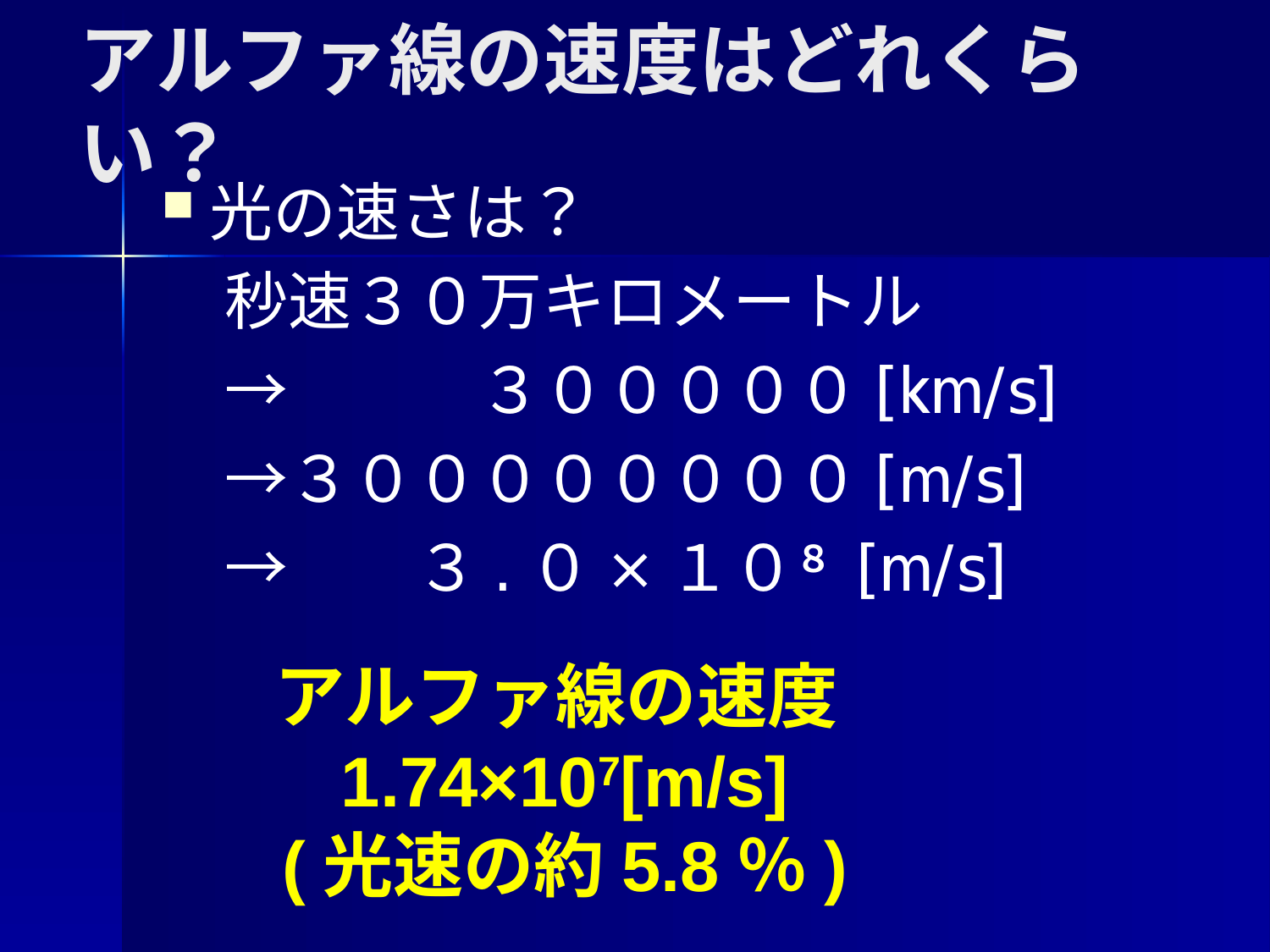

# アルファ線の速度はどれくらい？
光の速さは？
　秒速３０万キロメートル
　→　　　３０００００[km/s]
　→３００００００００[m/s]
　→　　３.０×１０８ [m/s]
アルファ線の速度1.74×107[m/s]
(光速の約5.8％)